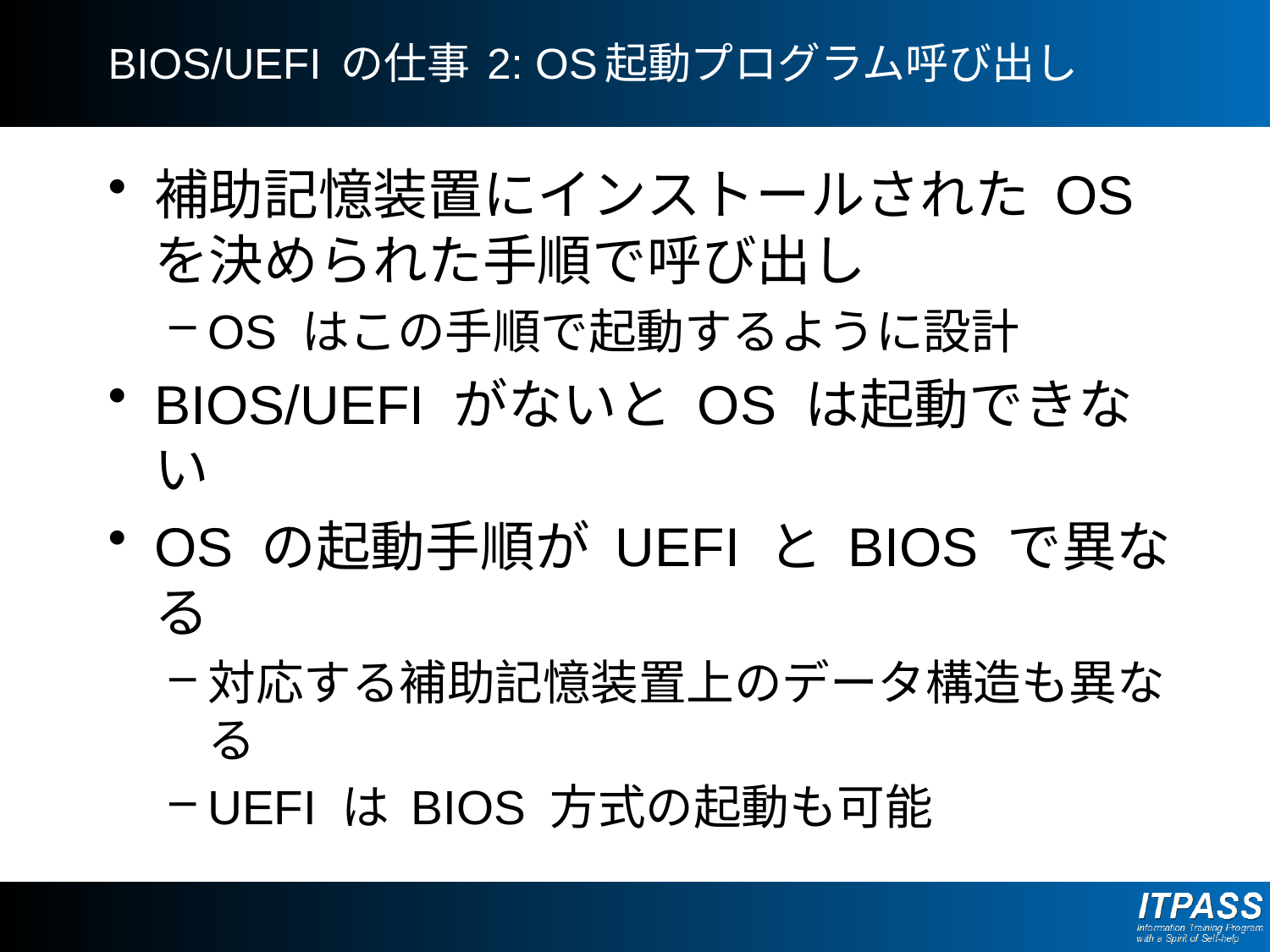

# BIOS/UEFI の仕事 2: OS起動プログラム呼び出し
補助記憶装置にインストールされた OS を決められた手順で呼び出し
OS はこの手順で起動するように設計
BIOS/UEFI がないと OS は起動できない
OS の起動手順が UEFI と BIOS で異なる
対応する補助記憶装置上のデータ構造も異なる
UEFI は BIOS 方式の起動も可能